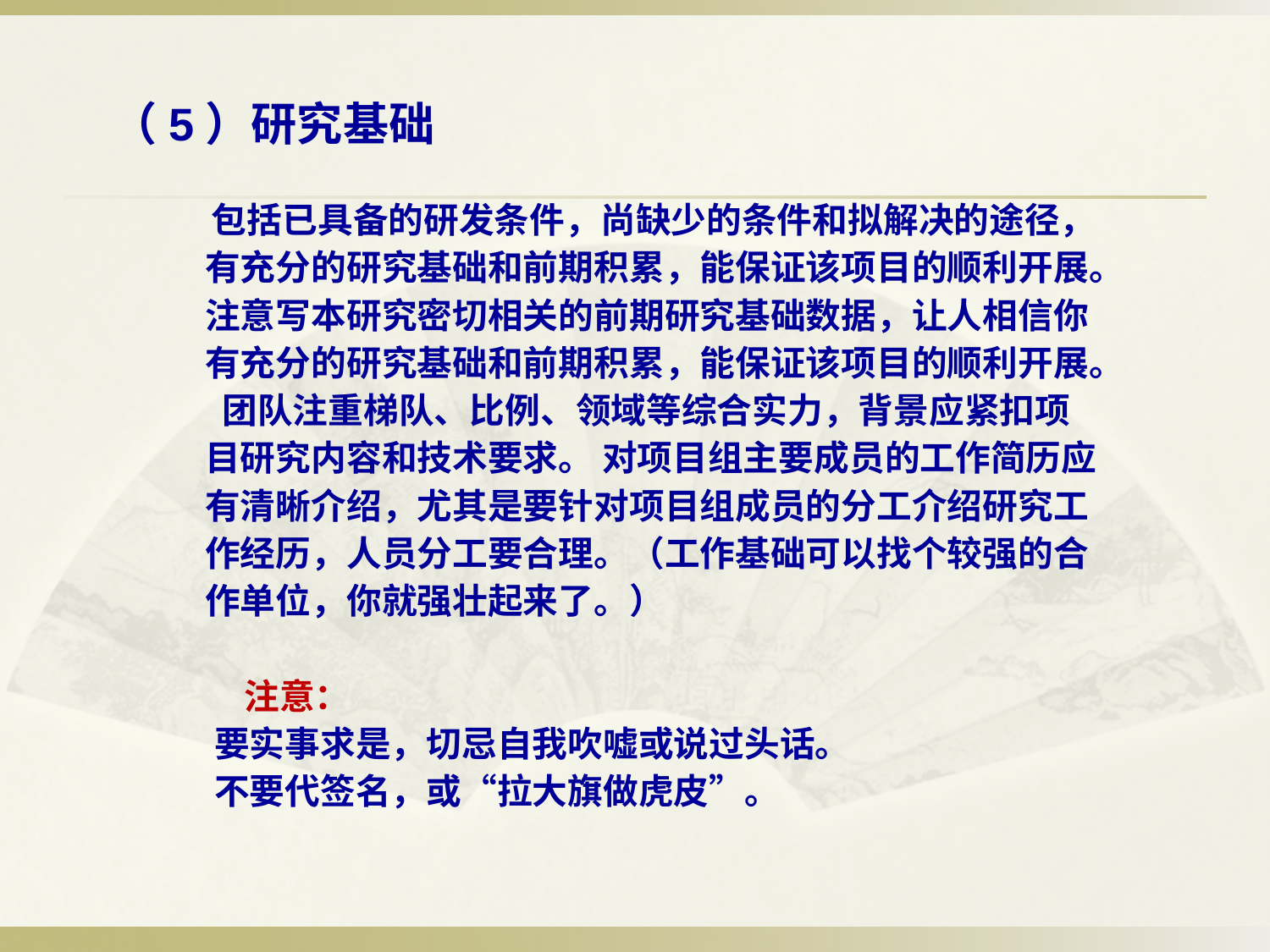

（5）研究基础
                包括已具备的研发条件，尚缺少的条件和拟解决的途径，有充分的研究基础和前期积累，能保证该项目的顺利开展。注意写本研究密切相关的前期研究基础数据，让人相信你有充分的研究基础和前期积累，能保证该项目的顺利开展。
       团队注重梯队、比例、领域等综合实力，背景应紧扣项目研究内容和技术要求。 对项目组主要成员的工作简历应有清晰介绍，尤其是要针对项目组成员的分工介绍研究工作经历，人员分工要合理。（工作基础可以找个较强的合作单位，你就强壮起来了。）

　　  注意：
      要实事求是，切忌自我吹嘘或说过头话。
      不要代签名，或“拉大旗做虎皮”。